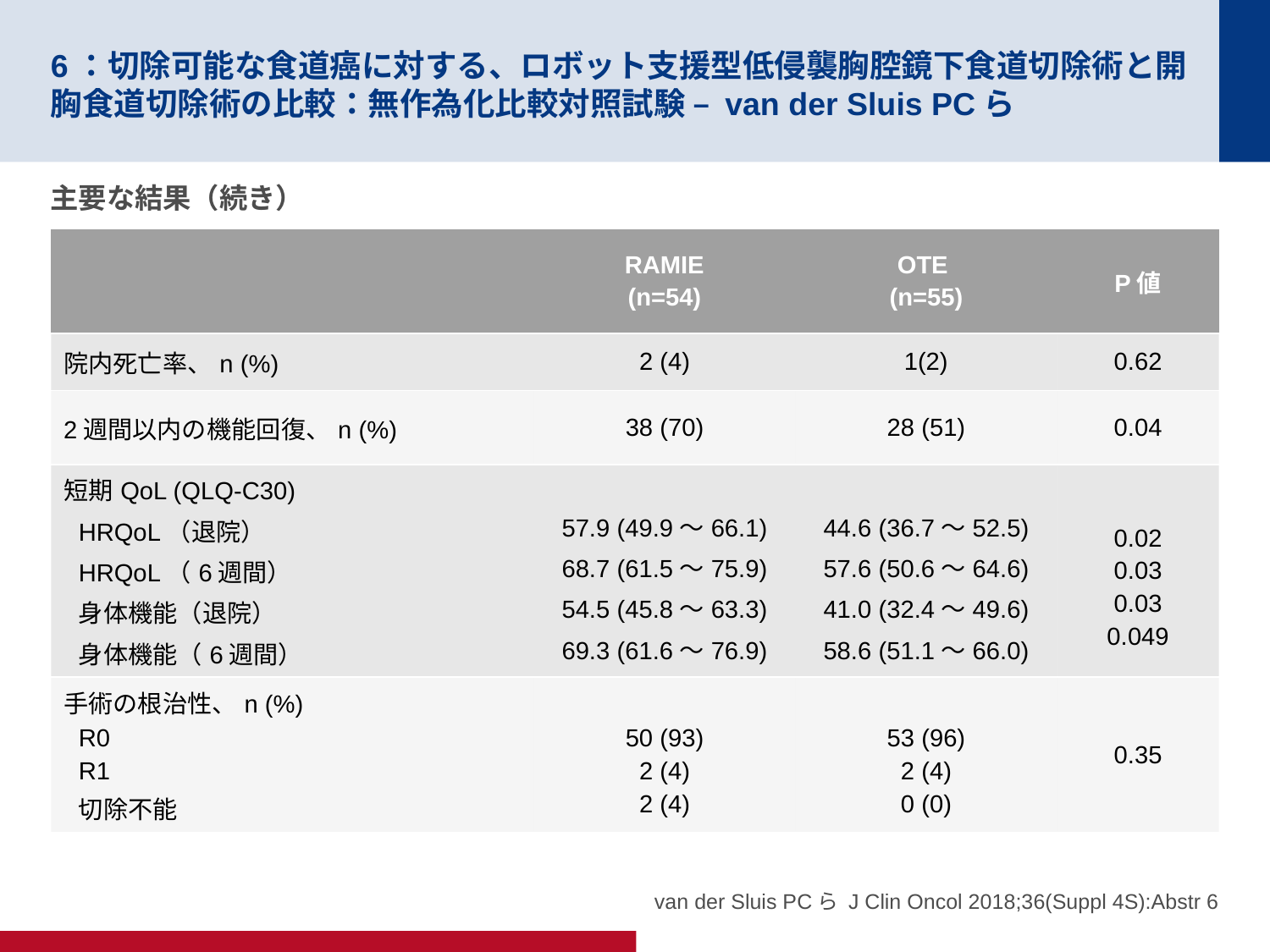

# 6：切除可能な食道癌に対する、ロボット支援型低侵襲胸腔鏡下食道切除術と開胸食道切除術の比較：無作為化比較対照試験 – van der Sluis PCら
主要な結果（続き）

|  | RAMIE (n=54) | OTE (n=55) | P値 |
| --- | --- | --- | --- |
| 院内死亡率、n (%) | 2 (4) | 1(2) | 0.62 |
| 2週間以内の機能回復、n (%) | 38 (70) | 28 (51) | 0.04 |
| 短期QoL (QLQ-C30) HRQoL（退院） HRQoL（6週間） 身体機能（退院） 身体機能（6週間） | 57.9 (49.9～66.1) 68.7 (61.5～75.9) 54.5 (45.8～63.3) 69.3 (61.6～76.9) | 44.6 (36.7～52.5) 57.6 (50.6～64.6) 41.0 (32.4～49.6) 58.6 (51.1～66.0) | 0.02 0.03 0.03 0.049 |
| 手術の根治性、n (%) R0 R1 切除不能 | 50 (93) 2 (4) 2 (4) | 53 (96) 2 (4) 0 (0) | 0.35 |
van der Sluis PCら J Clin Oncol 2018;36(Suppl 4S):Abstr 6